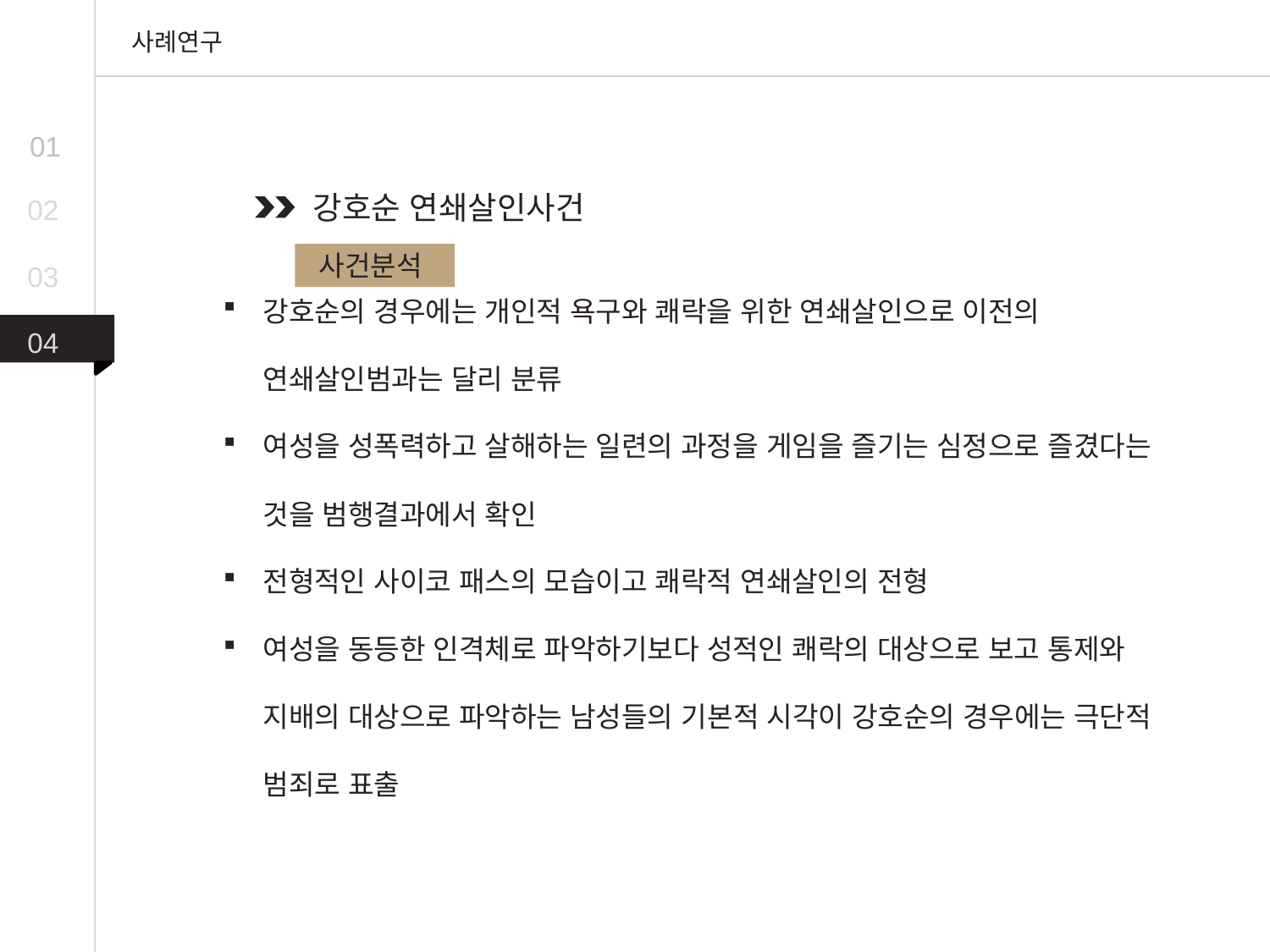

사례연구
01
강호순 연쇄살인사건
02

강호순의 경우에는 개인적 욕구와 쾌락을 위한 연쇄살인으로 이전의 연쇄살인범과는 달리 분류
여성을 성폭력하고 살해하는 일련의 과정을 게임을 즐기는 심정으로 즐겼다는 것을 범행결과에서 확인
전형적인 사이코 패스의 모습이고 쾌락적 연쇄살인의 전형
여성을 동등한 인격체로 파악하기보다 성적인 쾌락의 대상으로 보고 통제와 지배의 대상으로 파악하는 남성들의 기본적 시각이 강호순의 경우에는 극단적 범죄로 표출
사건분석

03

04